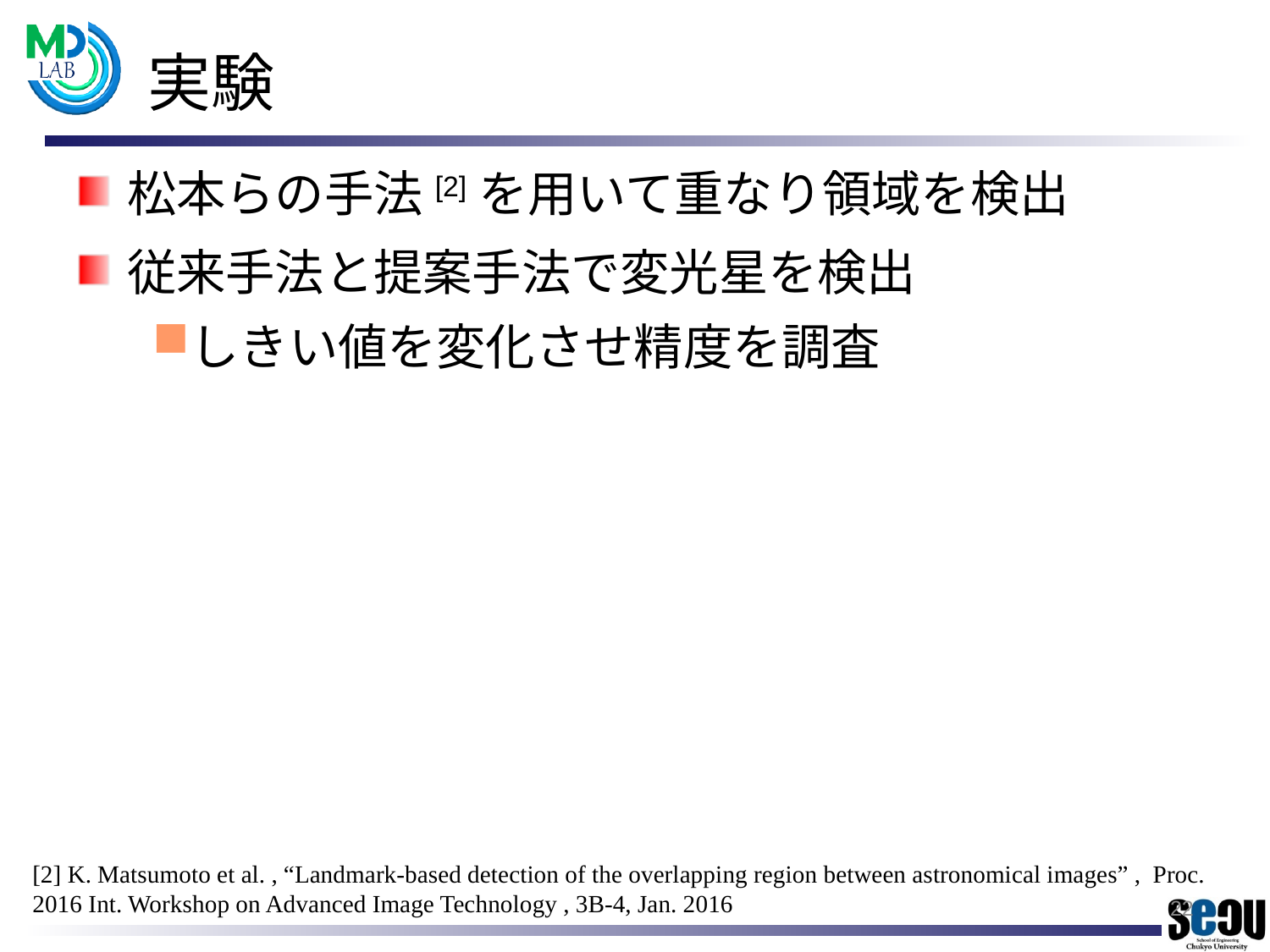

# 実験
松本らの手法[2]を用いて重なり領域を検出
従来手法と提案手法で変光星を検出
しきい値を変化させ精度を調査

[2] K. Matsumoto et al. , “Landmark-based detection of the overlapping region between astronomical images” ,  Proc. 2016 Int. Workshop on Advanced Image Technology , 3B-4, Jan. 2016
22